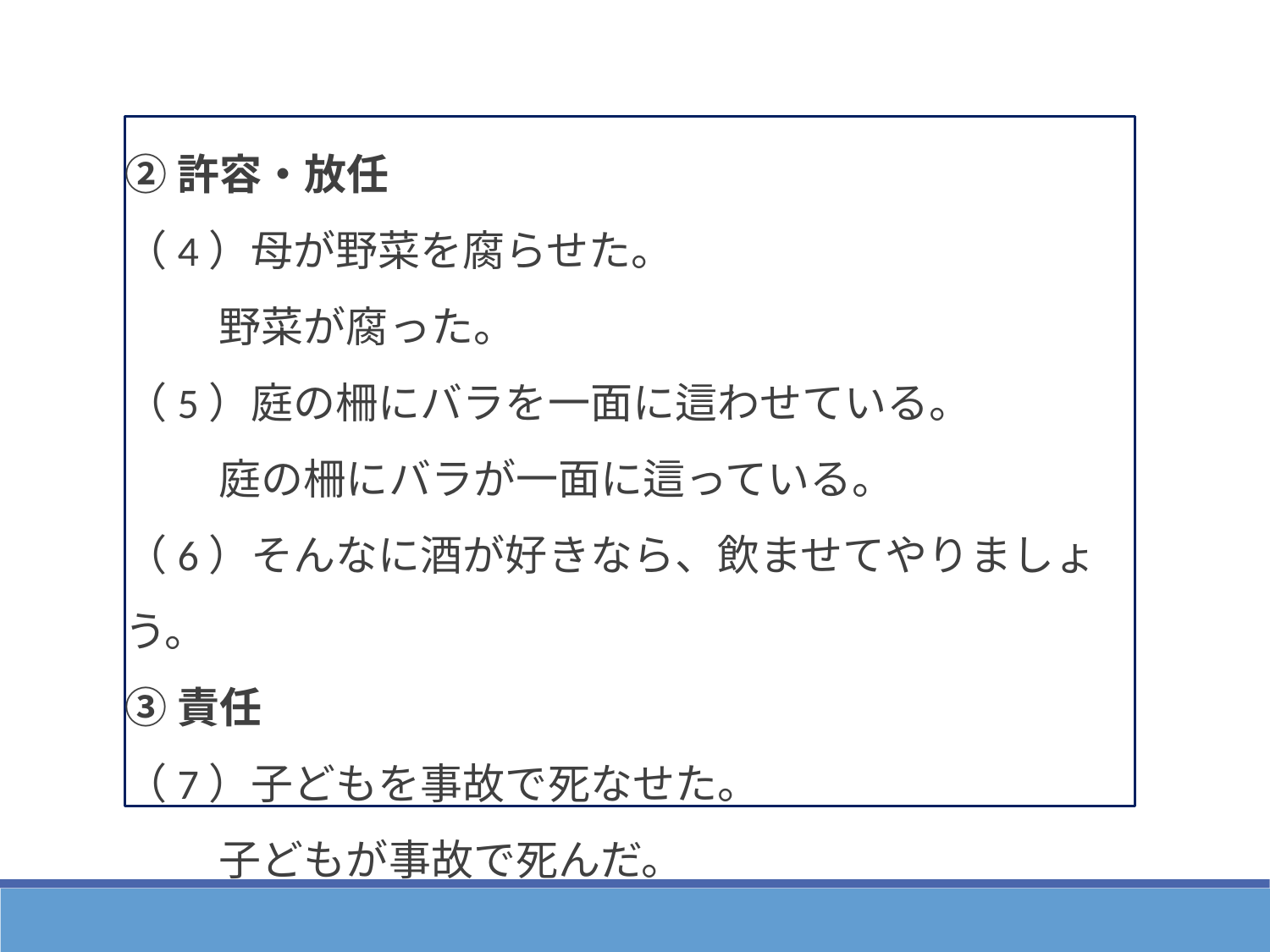

②許容・放任
（4）母が野菜を腐らせた。
　　 野菜が腐った。
（5）庭の柵にバラを一面に這わせている。
　　 庭の柵にバラが一面に這っている。
（6）そんなに酒が好きなら、飲ませてやりましょう。
③責任
（7）子どもを事故で死なせた。
　　 子どもが事故で死んだ。
10